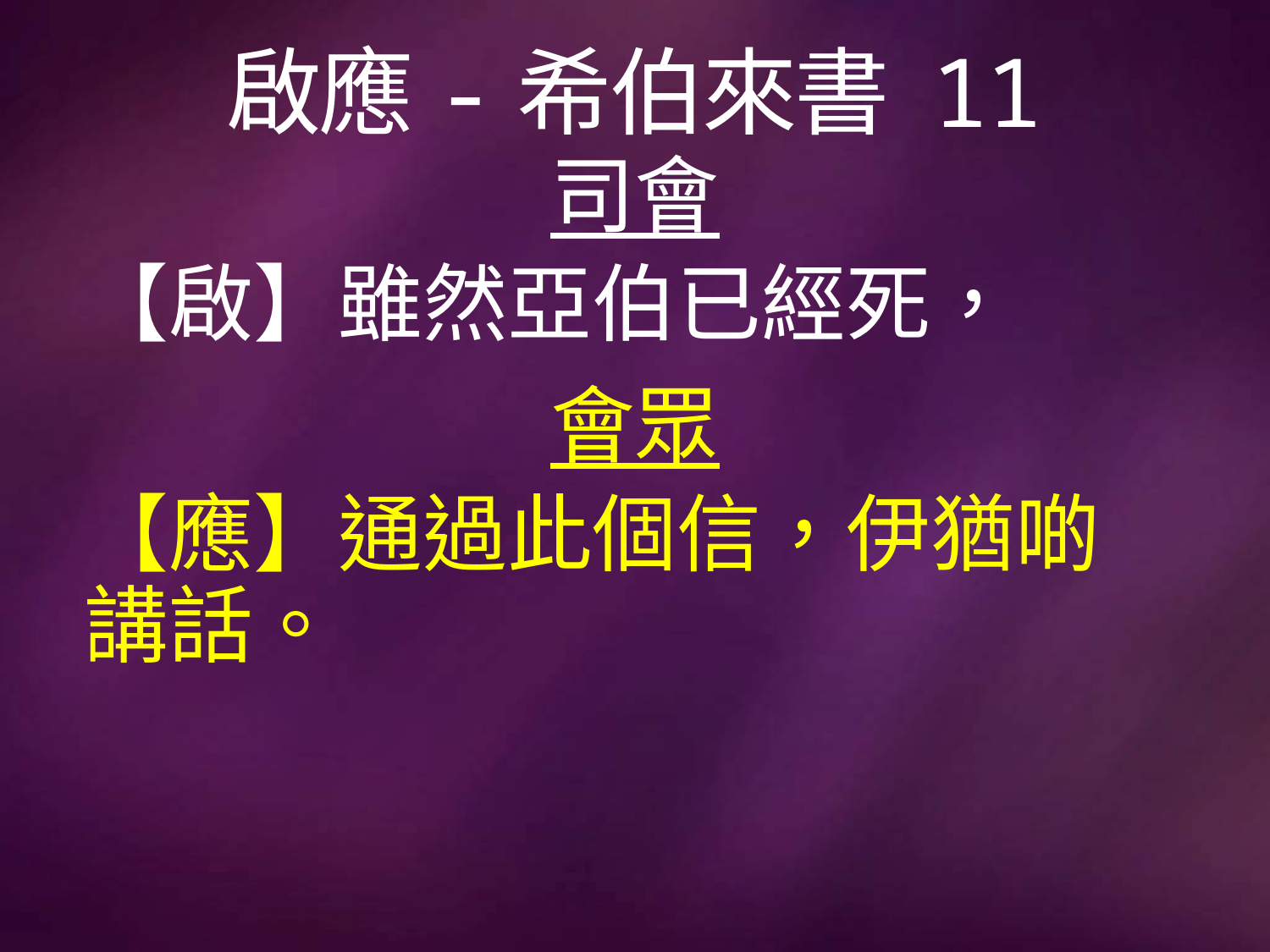

# 啟應-希伯來書 11
司會
【啟】雖然亞伯已經死，

會眾
【應】通過此個信，伊猶啲講話。